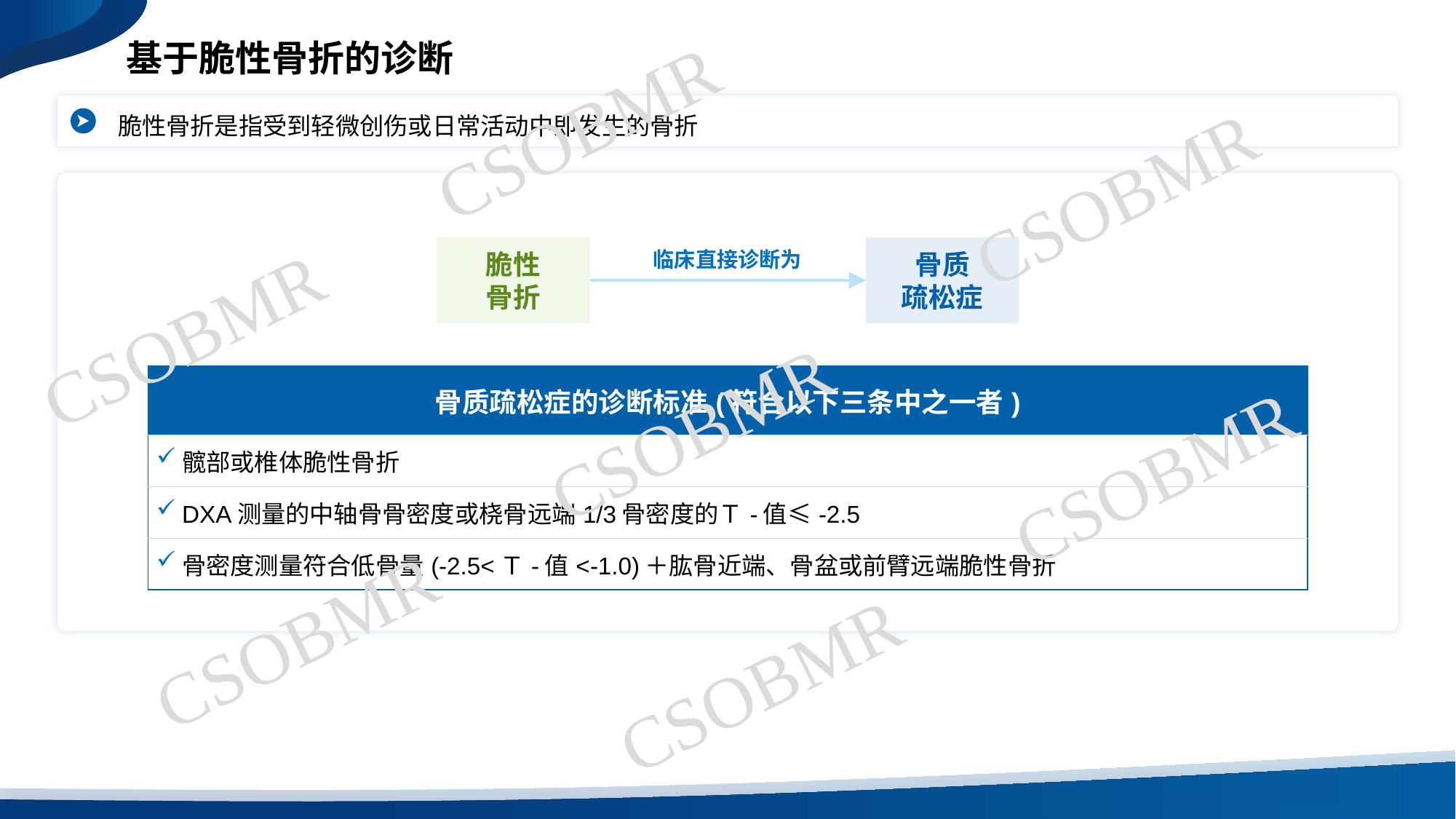

基于脆性骨折的诊断
CSOBMR

 脆性骨折是指受到轻微创伤或日常活动中即发生的骨折

CSOBMR

脆性
骨折
骨质
疏松症
临床直接诊断为
CSOBMR
| 骨质疏松症的诊断标准(符合以下三条中之一者) |
| --- |
| 髋部或椎体脆性骨折 |
| DXA测量的中轴骨骨密度或桡骨远端1/3骨密度的Ｔ-值≤-2.5 |
| 骨密度测量符合低骨量(-2.5<Ｔ-值<-1.0)＋肱骨近端、骨盆或前臂远端脆性骨折 |
CSOBMR
CSOBMR
CSOBMR
CSOBMR